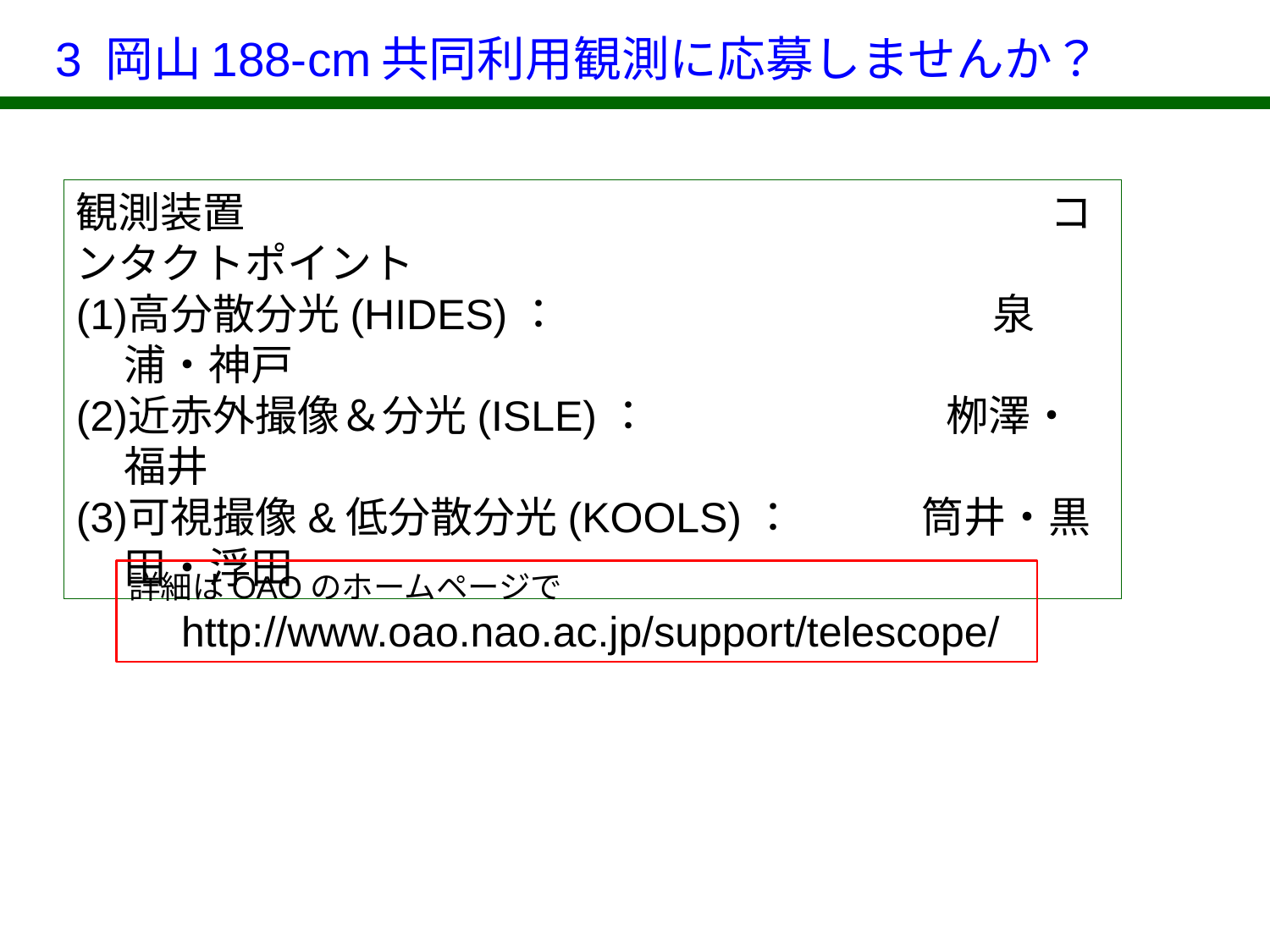

3 岡山188-cm共同利用観測に応募しませんか？

観測装置　　　　　　　　　　　　　　　　　　　コンタクトポイント
高分散分光(HIDES)：　　　　　　　　　 　泉浦・神戸
近赤外撮像＆分光(ISLE)：　　　　　　　栁澤・福井
可視撮像&低分散分光(KOOLS)：　　　筒井・黒田・浮田
詳細はOAOのホームページで
　http://www.oao.nao.ac.jp/support/telescope/